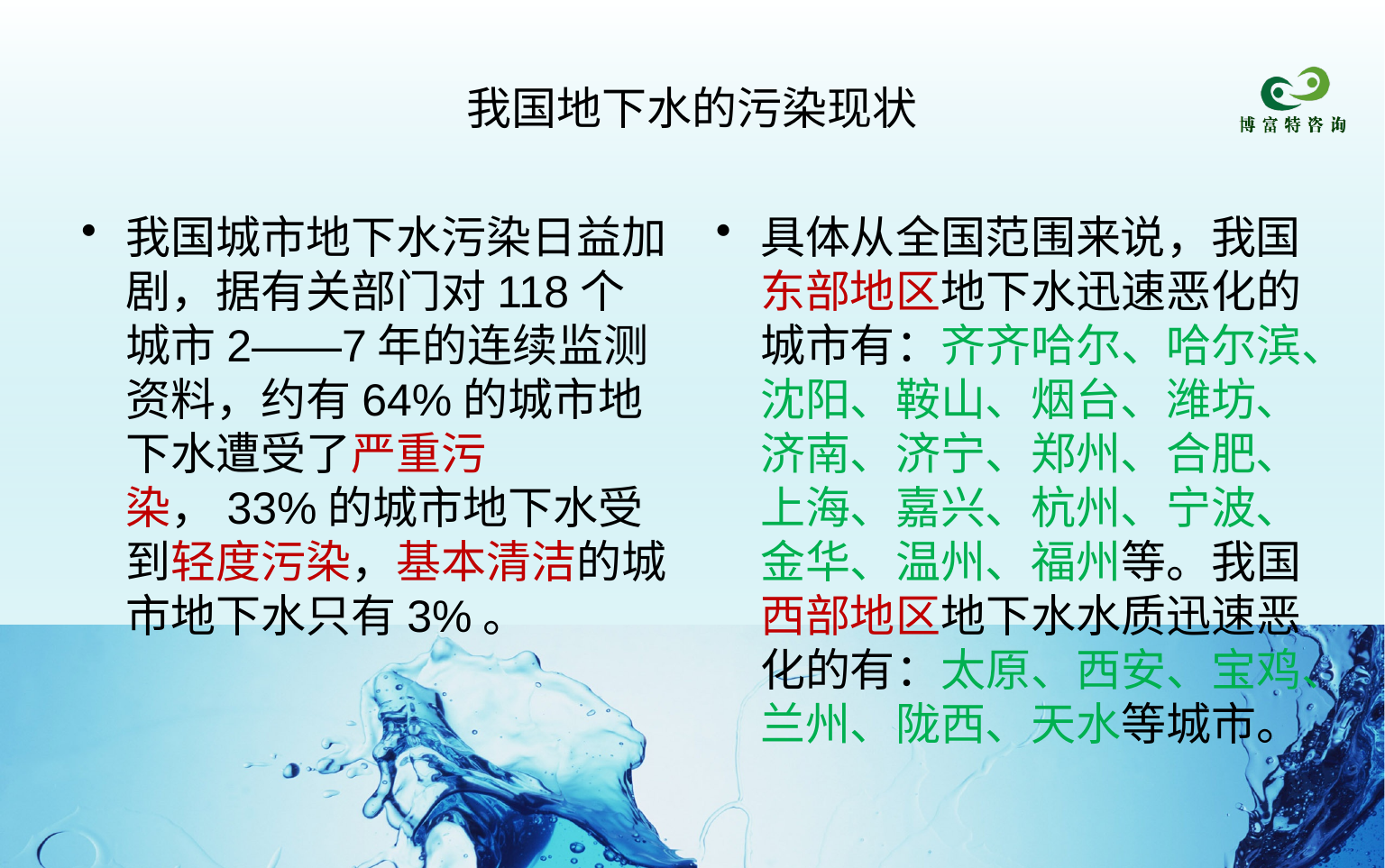

# 我国地下水的污染现状
我国城市地下水污染日益加剧，据有关部门对118个城市2——7年的连续监测资料，约有64%的城市地下水遭受了严重污染，33%的城市地下水受到轻度污染，基本清洁的城市地下水只有3%。
具体从全国范围来说，我国东部地区地下水迅速恶化的城市有：齐齐哈尔、哈尔滨、沈阳、鞍山、烟台、潍坊、济南、济宁、郑州、合肥、上海、嘉兴、杭州、宁波、金华、温州、福州等。我国西部地区地下水水质迅速恶化的有：太原、西安、宝鸡、兰州、陇西、天水等城市。